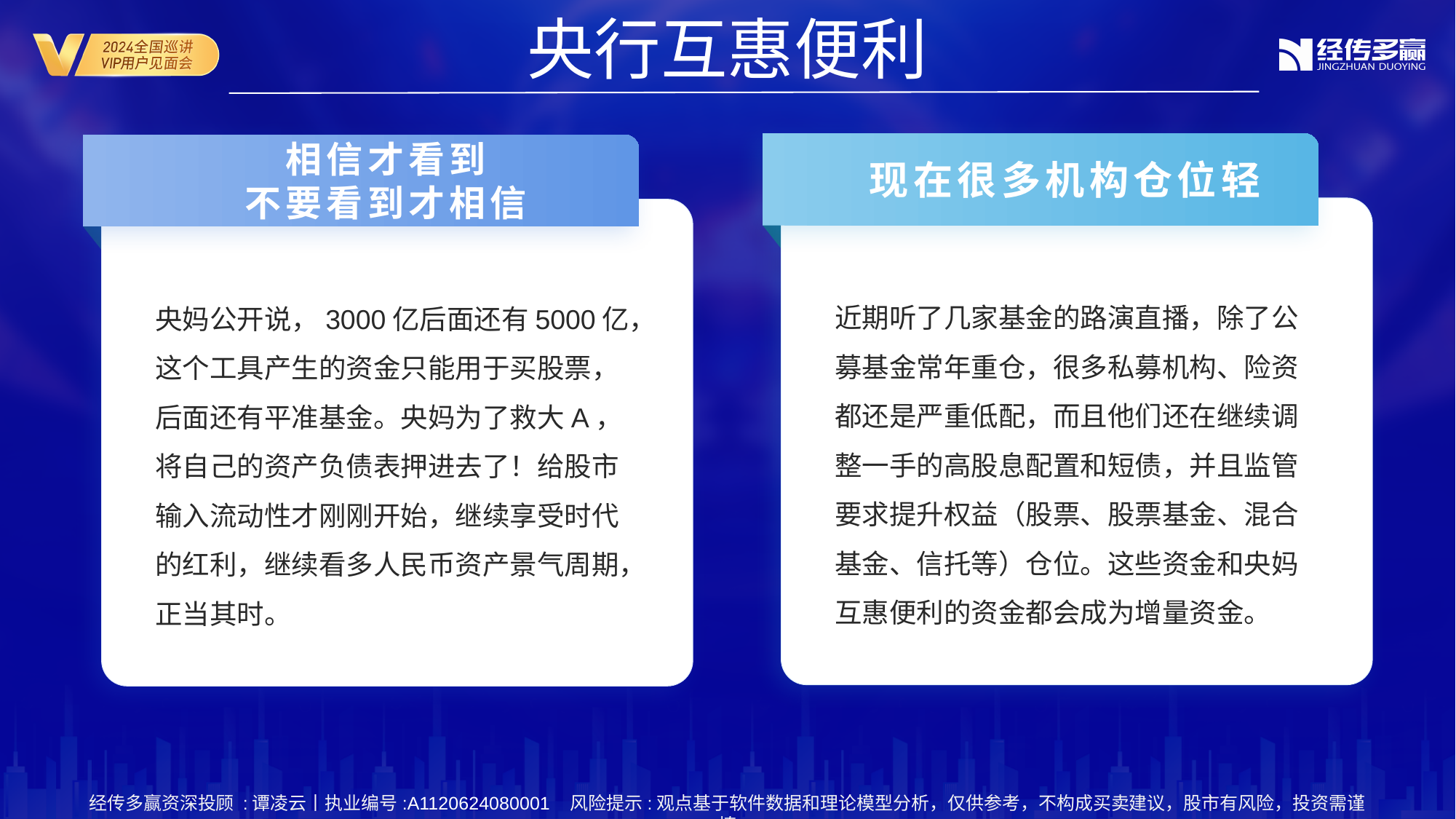

央行互惠便利
现在很多机构仓位轻
相信才看到
不要看到才相信
近期听了几家基金的路演直播，除了公募基金常年重仓，很多私募机构、险资都还是严重低配，而且他们还在继续调整一手的高股息配置和短债，并且监管要求提升权益（股票、股票基金、混合基金、信托等）仓位。这些资金和央妈互惠便利的资金都会成为增量资金。
央妈公开说，3000亿后面还有5000亿，这个工具产生的资金只能用于买股票，后面还有平准基金。央妈为了救大A，将自己的资产负债表押进去了！给股市输入流动性才刚刚开始，继续享受时代的红利，继续看多人民币资产景气周期，正当其时。

经传多赢资深投顾 :谭凌云丨执业编号:A1120624080001   风险提示:观点基于软件数据和理论模型分析，仅供参考，不构成买卖建议，股市有风险，投资需谨慎